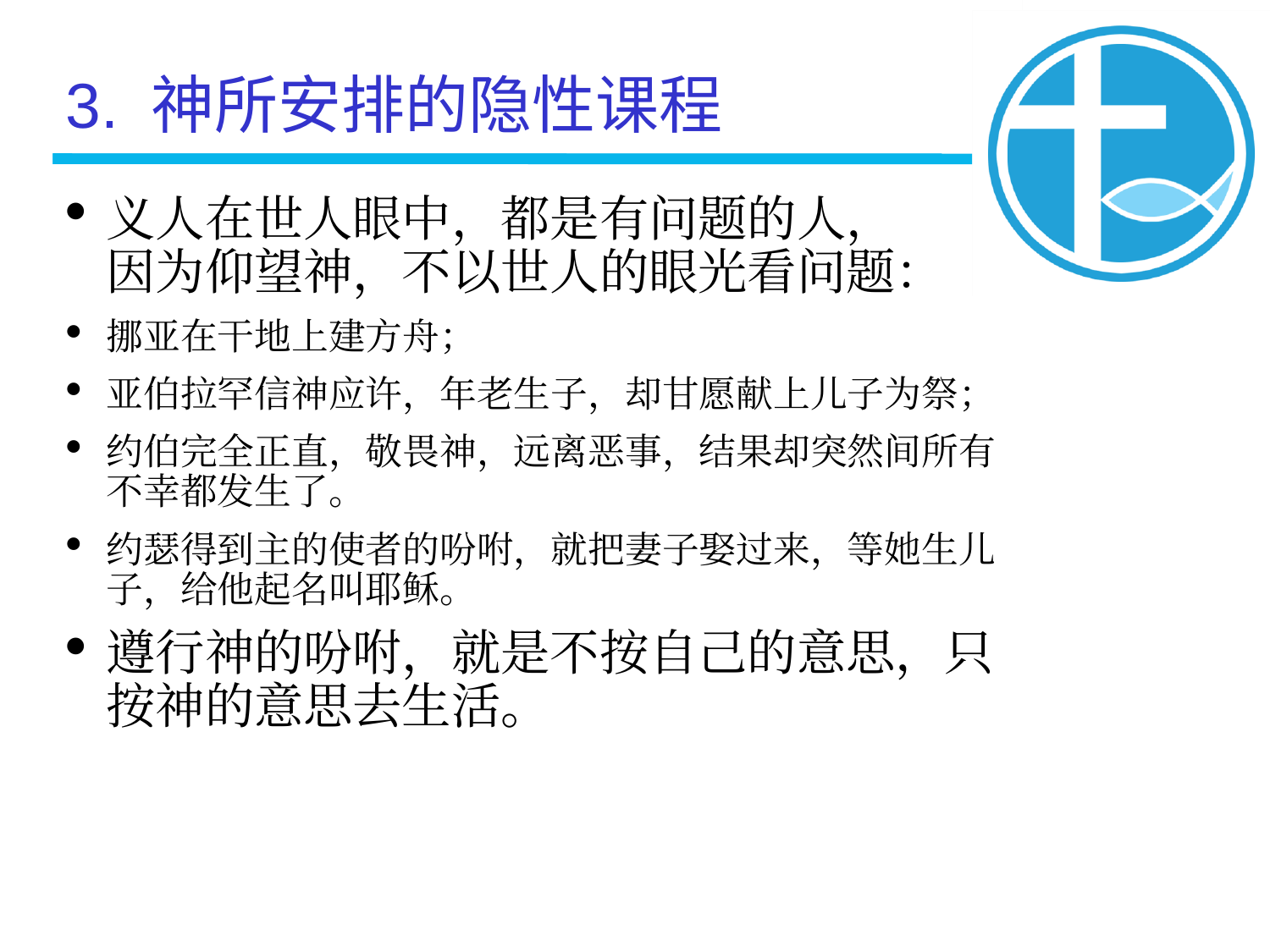

3. 神所安排的隐性课程
义人在世人眼中，都是有问题的人，
因为仰望神，不以世人的眼光看问题：
挪亚在干地上建方舟；
亚伯拉罕信神应许，年老生子，却甘愿献上儿子为祭；
约伯完全正直，敬畏神，远离恶事，结果却突然间所有不幸都发生了。
约瑟得到主的使者的吩咐，就把妻子娶过来，等她生儿子，给他起名叫耶稣。
遵行神的吩咐，就是不按自己的意思，只按神的意思去生活。